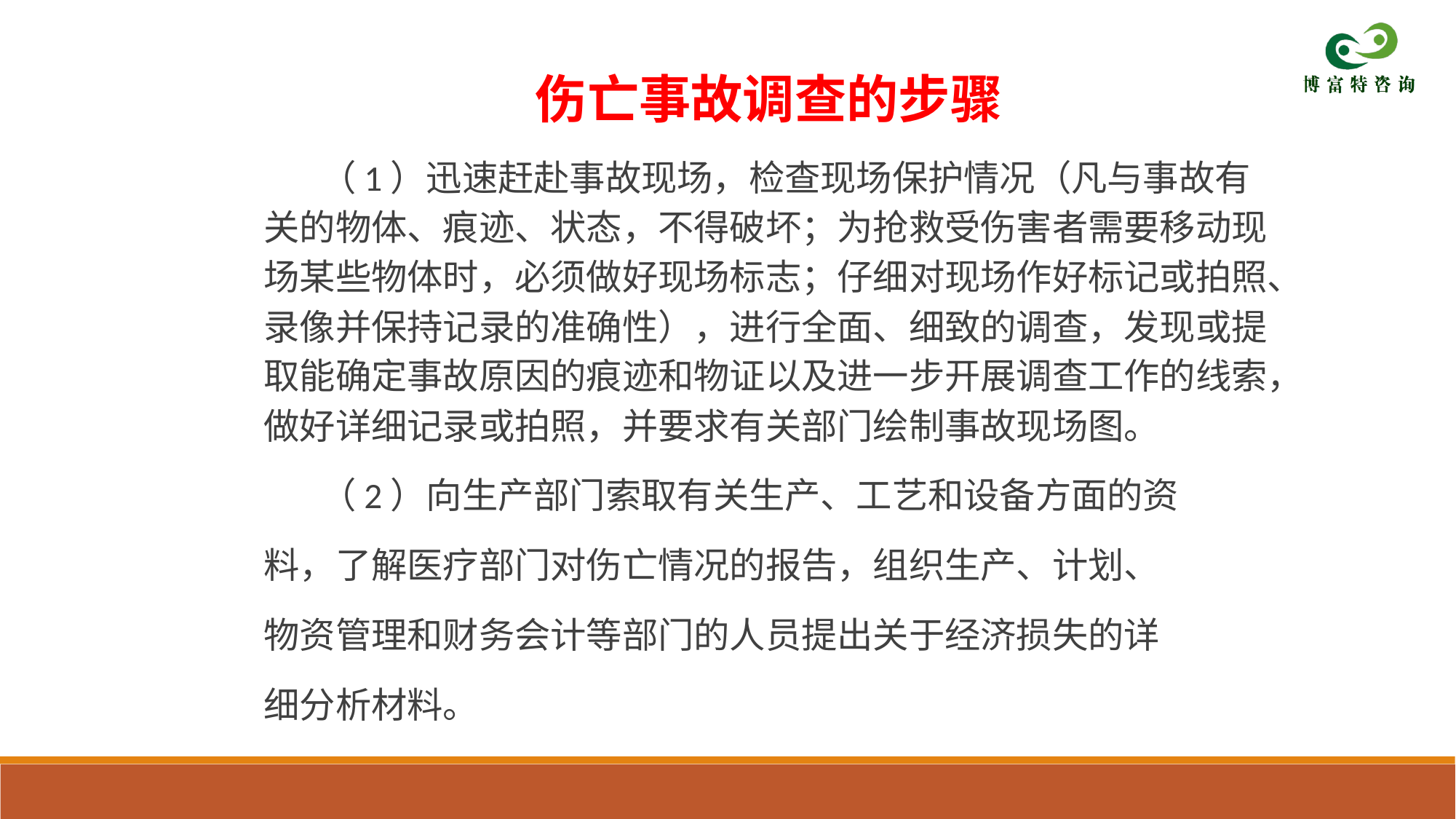

伤亡事故调查的步骤
      （1）迅速赶赴事故现场，检查现场保护情况（凡与事故有关的物体、痕迹、状态，不得破坏；为抢救受伤害者需要移动现场某些物体时，必须做好现场标志；仔细对现场作好标记或拍照、录像并保持记录的准确性），进行全面、细致的调查，发现或提取能确定事故原因的痕迹和物证以及进一步开展调查工作的线索，做好详细记录或拍照，并要求有关部门绘制事故现场图。
      （2）向生产部门索取有关生产、工艺和设备方面的资
料，了解医疗部门对伤亡情况的报告，组织生产、计划、
物资管理和财务会计等部门的人员提出关于经济损失的详
细分析材料。